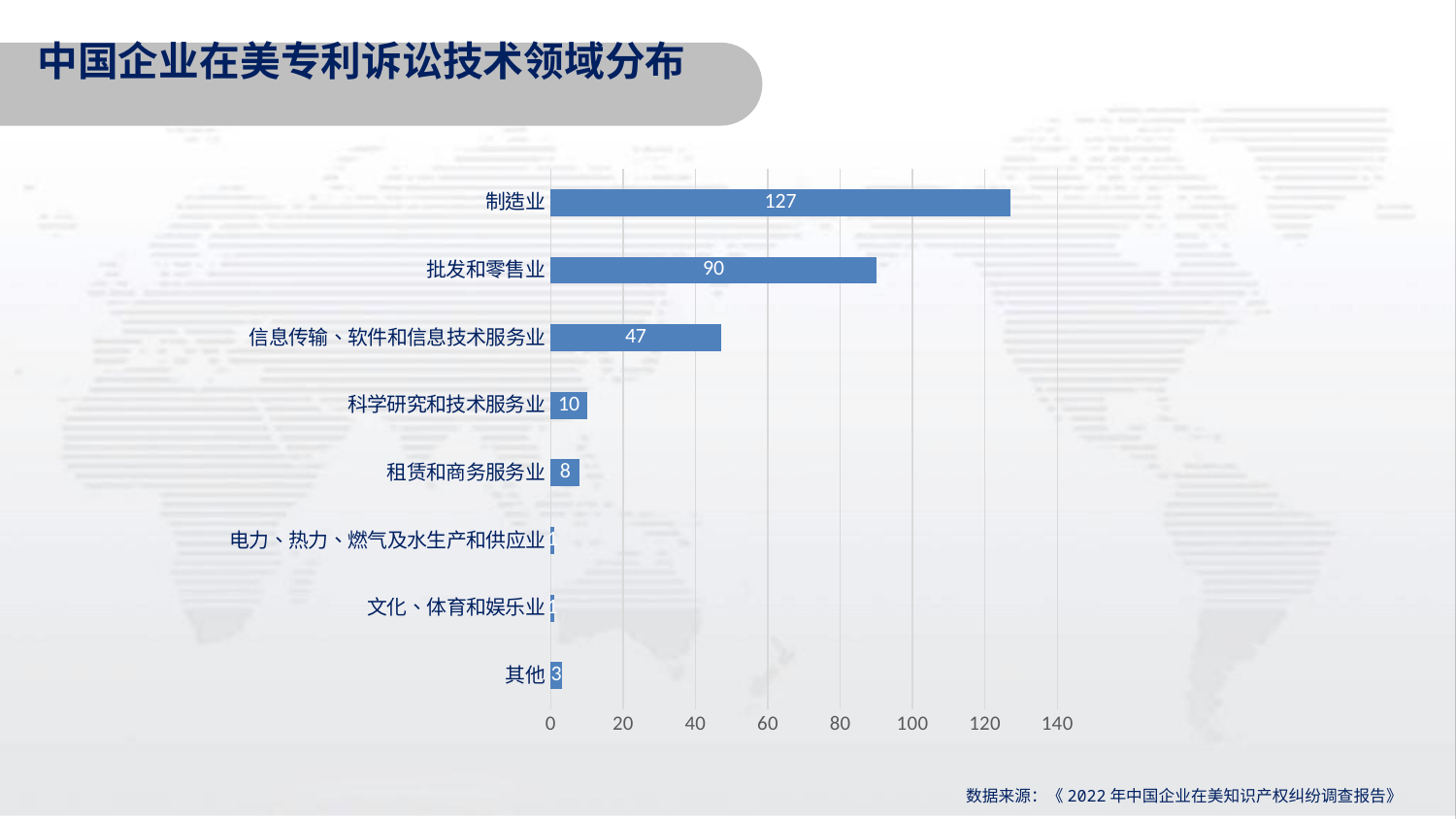

中国企业在美专利诉讼技术领域分布

### Chart

| Category | 系列 1 |
|---|---|
| 其他 | 3.0 |
| 文化、体育和娱乐业 | 1.0 |
| 电力、热力、燃气及水生产和供应业 | 1.0 |
| 租赁和商务服务业 | 8.0 |
| 科学研究和技术服务业 | 10.0 |
| 信息传输、软件和信息技术服务业 | 47.0 |
| 批发和零售业 | 90.0 |
| 制造业 | 127.0 |
数据来源：《2022年中国企业在美知识产权纠纷调查报告》